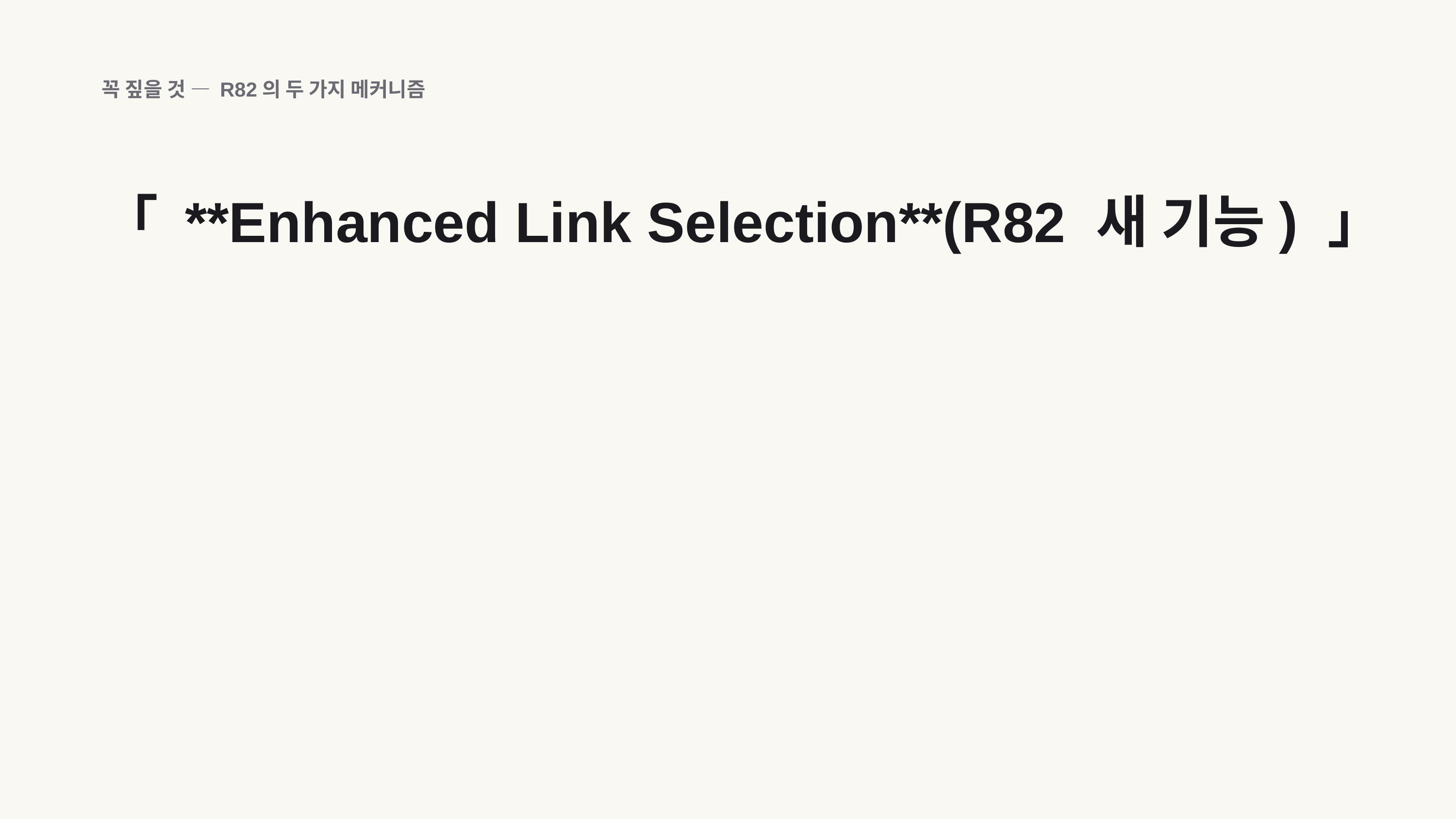

꼭 짚을 것 — R82의 두 가지 메커니즘
「 **Enhanced Link Selection**(R82 새 기능) 」